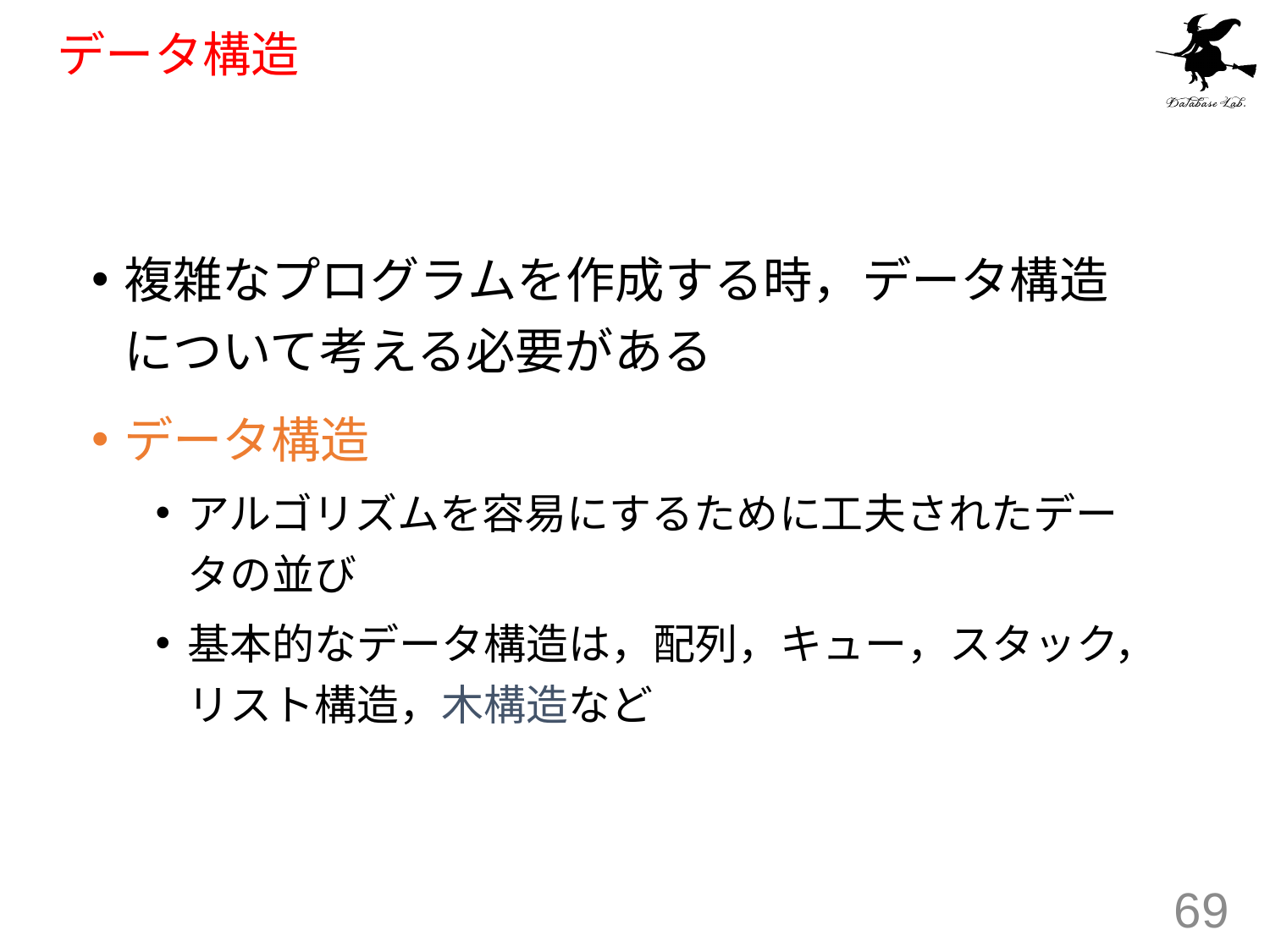

# データ構造
複雑なプログラムを作成する時，データ構造について考える必要がある
データ構造
アルゴリズムを容易にするために工夫されたデータの並び
基本的なデータ構造は，配列，キュー，スタック，リスト構造，木構造など

69